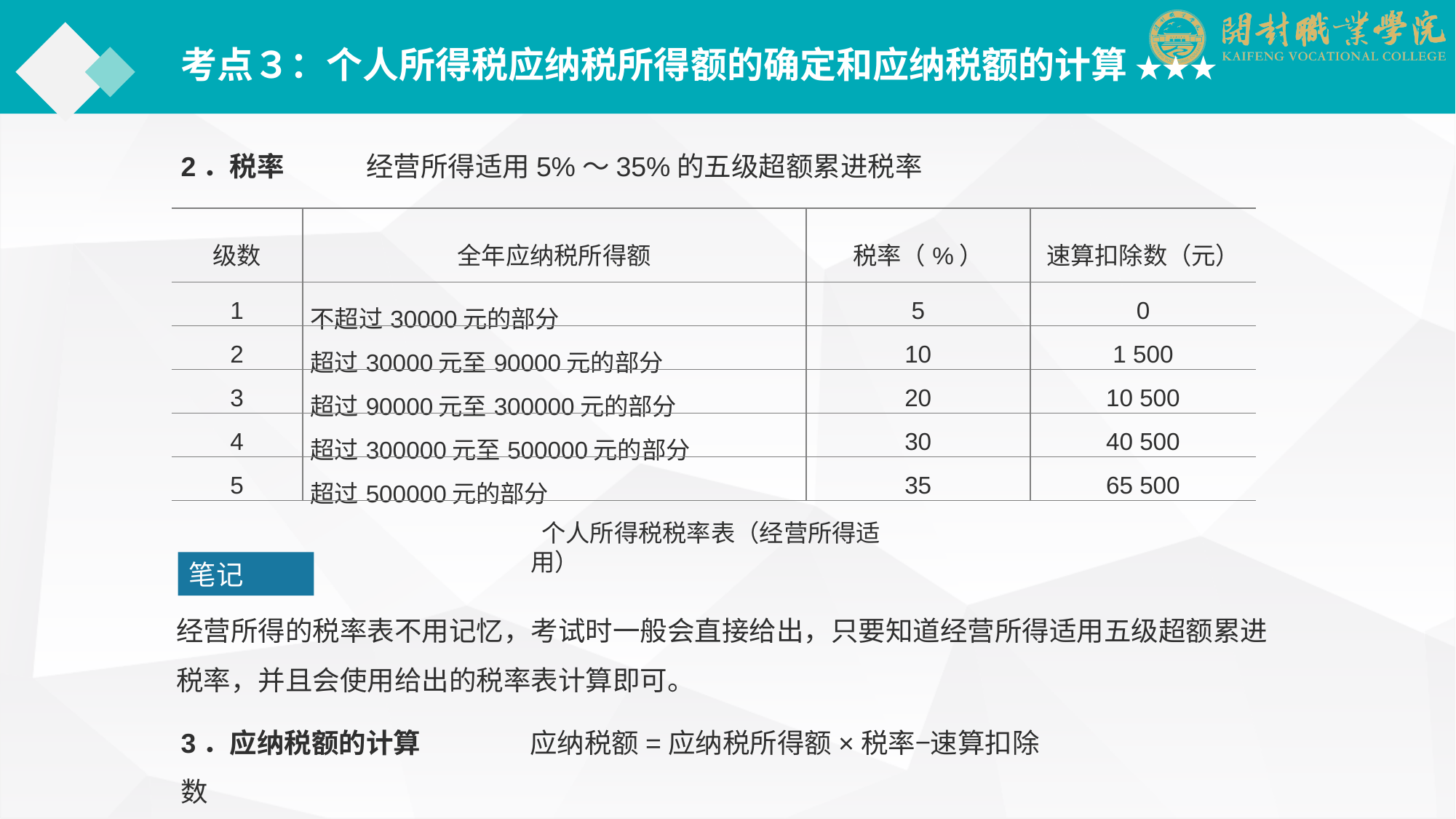

考点３：个人所得税应纳税所得额的确定和应纳税额的计算 ★★★
2．税率　　　经营所得适用5%～35%的五级超额累进税率
| 级数 | 全年应纳税所得额 | 税率（%） | 速算扣除数（元） |
| --- | --- | --- | --- |
| 1 | 不超过30000元的部分 | 5 | 0 |
| 2 | 超过30000元至90000元的部分 | 10 | 1 500 |
| 3 | 超过90000元至300000元的部分 | 20 | 10 500 |
| 4 | 超过300000元至500000元的部分 | 30 | 40 500 |
| 5 | 超过500000元的部分 | 35 | 65 500 |
 个人所得税税率表（经营所得适用）
笔记
经营所得的税率表不用记忆，考试时一般会直接给出，只要知道经营所得适用五级超额累进税率，并且会使用给出的税率表计算即可。
3．应纳税额的计算　　　　应纳税额=应纳税所得额×税率−速算扣除数